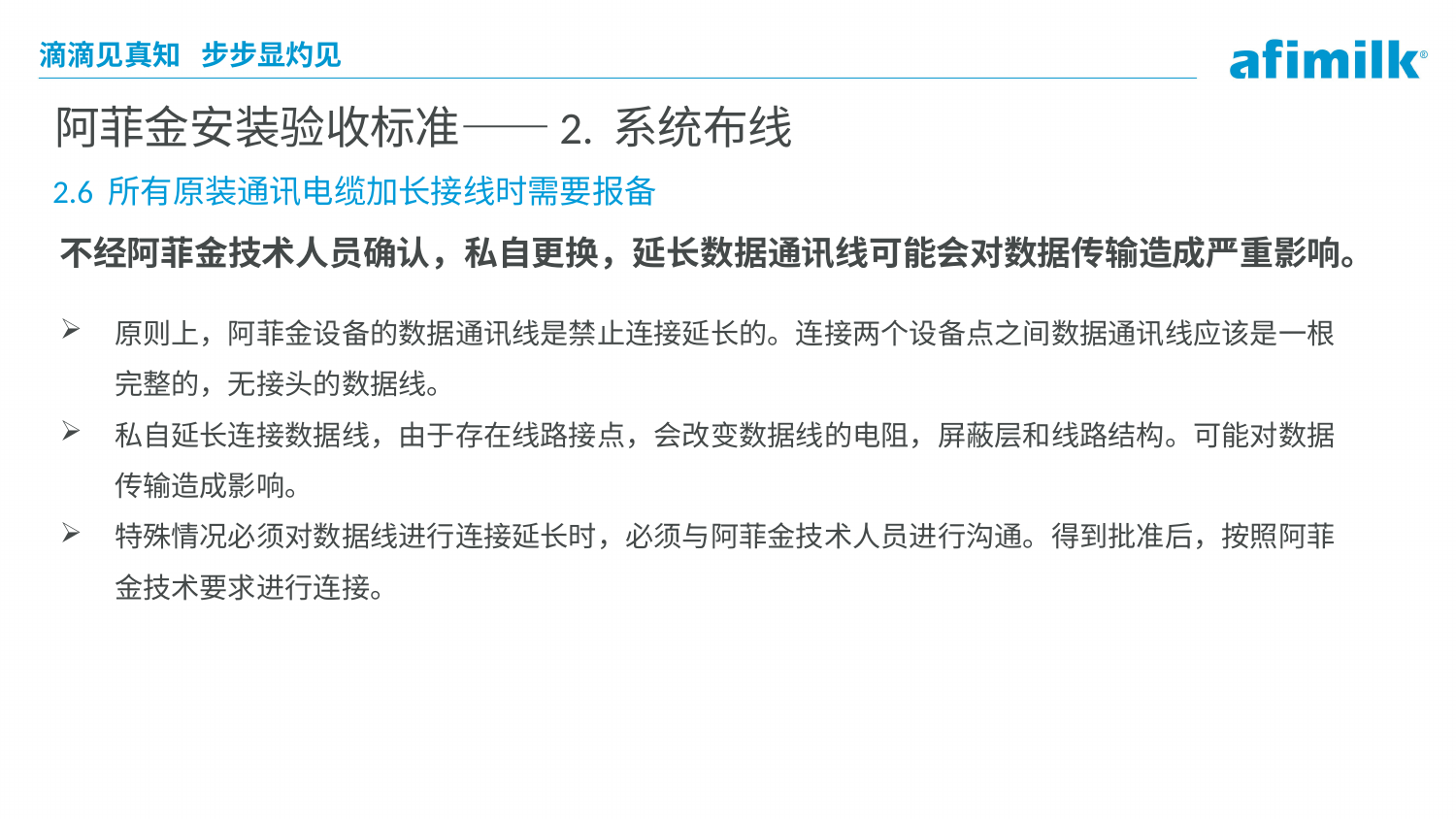

# 阿菲金安装验收标准——2. 系统布线
2.6 所有原装通讯电缆加长接线时需要报备
不经阿菲金技术人员确认，私自更换，延长数据通讯线可能会对数据传输造成严重影响。
原则上，阿菲金设备的数据通讯线是禁止连接延长的。连接两个设备点之间数据通讯线应该是一根完整的，无接头的数据线。
私自延长连接数据线，由于存在线路接点，会改变数据线的电阻，屏蔽层和线路结构。可能对数据传输造成影响。
特殊情况必须对数据线进行连接延长时，必须与阿菲金技术人员进行沟通。得到批准后，按照阿菲金技术要求进行连接。